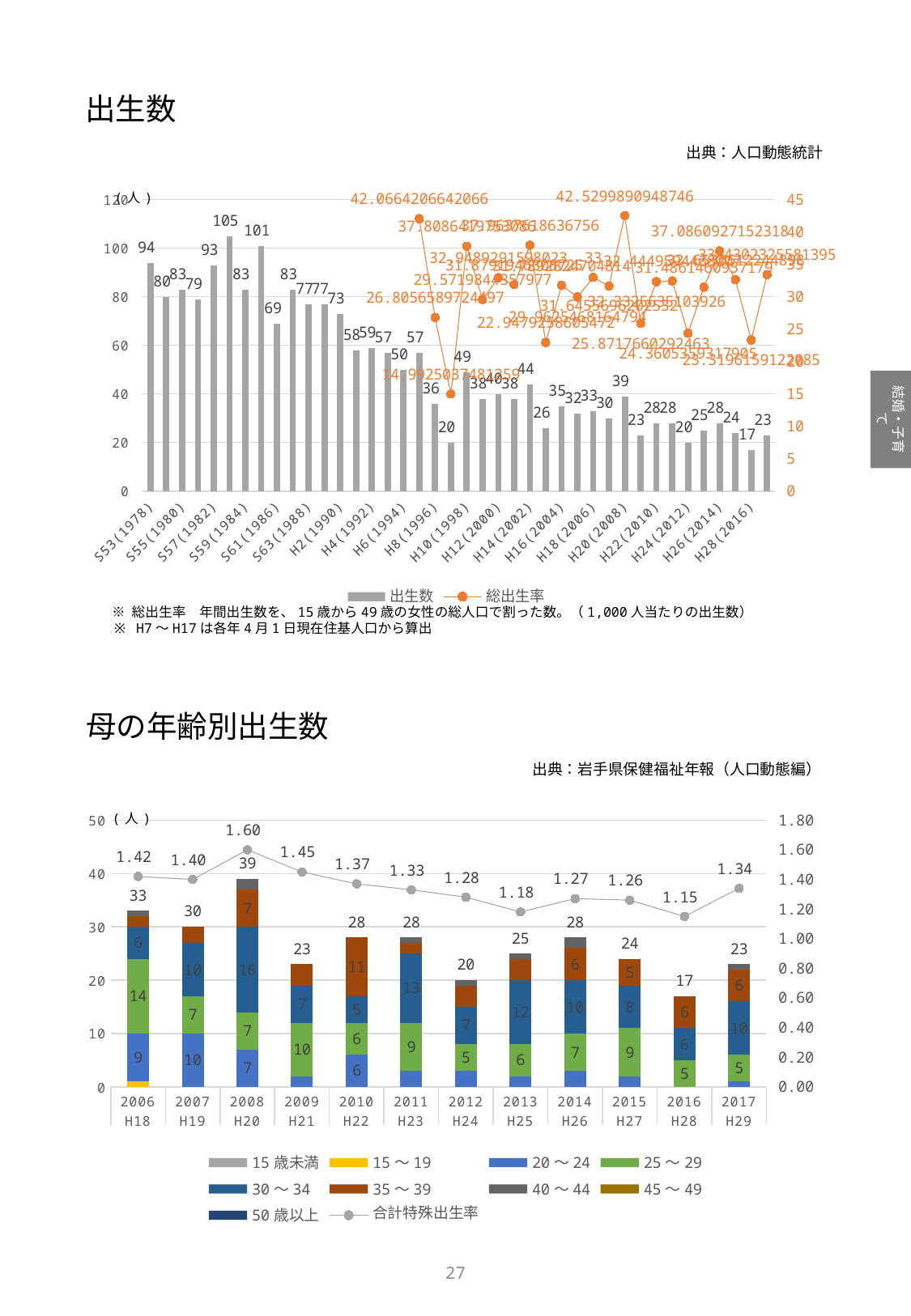

# 出生数
出典：人口動態統計

### Chart

| Category | 出生数 | 総出生率 |
|---|---|---|
| S53(1978) | 94.0 | None |
| S54(1979) | 80.0 | None |
| S55(1980) | 83.0 | None |
| S56(1981) | 79.0 | None |
| S57(1982) | 93.0 | None |
| S58(1983) | 105.0 | None |
| S59(1984) | 83.0 | None |
| S60(1985) | 101.0 | None |
| S61(1986) | 69.0 | None |
| S62(1987) | 83.0 | None |
| S63(1988) | 77.0 | None |
| H1(1989) | 77.0 | None |
| H2(1990) | 73.0 | None |
| H3(1991) | 58.0 | None |
| H4(1992) | 59.0 | None |
| H5(1993) | 57.0 | None |
| H6(1994) | 50.0 | None |
| H7(1995) | 57.0 | 42.06642066420664 |
| H8(1996) | 36.0 | 26.805658972449738 |
| H9(1997) | 20.0 | 14.992503748125937 |
| H10(1998) | 49.0 | 37.808641975308646 |
| H11(1999) | 38.0 | 29.571984435797663 |
| H12(2000) | 40.0 | 32.948929159802304 |
| H13(2001) | 38.0 | 31.879194630872487 |
| H14(2002) | 44.0 | 37.96376186367558 |
| H15(2003) | 26.0 | 22.947925860547222 |
| H16(2004) | 35.0 | 31.78928247048138 |
| H17(2005) | 32.0 | 29.9625468164794 |
| H18(2006) | 33.0 | 33.0 |
| H19(2007) | 30.0 | 31.645569620253166 |
| H20(2008) | 39.0 | 42.529989094874594 |
| H21(2009) | 23.0 | 25.871766029246345 |
| H22(2010) | 28.0 | 32.33256351039261 |
| H23(2011) | 28.0 | 32.44495944380069 |
| H24(2012) | 20.0 | 24.360535931790498 |
| H25(2013) | 25.0 | 31.486146095717885 |
| H26(2014) | 28.0 | 37.08609271523179 |
| H27(2015) | 24.0 | 32.6530612244898 |
| H28(2016) | 17.0 | 23.319615912208505 |
| H29(2017) | 23.0 | 33.43023255813953 |
結婚・子育て
※ 総出生率　年間出生数を、15歳から49歳の女性の総人口で割った数。（1,000人当たりの出生数）
※ H7～H17は各年4月1日現在住基人口から算出
母の年齢別出生数
出典：岩手県保健福祉年報（人口動態編）

### Chart

| Category | 15歳未満 | 15～19 | 20～24 | 25～29 | 30～34 | 35～39 | 40～44 | 45～49 | 50歳以上 | 不詳 | 総数 | 合計特殊出生率 |
|---|---|---|---|---|---|---|---|---|---|---|---|---|
| 2006 | 0.0 | 1.0 | 9.0 | 14.0 | 6.0 | 2.0 | 1.0 | 0.0 | 0.0 | 0.0 | 33.0 | 1.42 |
| 2007 | 0.0 | 0.0 | 10.0 | 7.0 | 10.0 | 3.0 | 0.0 | 0.0 | 0.0 | 0.0 | 30.0 | 1.4 |
| 2008 | 0.0 | 0.0 | 7.0 | 7.0 | 16.0 | 7.0 | 2.0 | 0.0 | 0.0 | 0.0 | 39.0 | 1.6 |
| 2009 | 0.0 | 0.0 | 2.0 | 10.0 | 7.0 | 4.0 | 0.0 | 0.0 | 0.0 | 0.0 | 23.0 | 1.45 |
| 2010 | 0.0 | 0.0 | 6.0 | 6.0 | 5.0 | 11.0 | 0.0 | 0.0 | 0.0 | 0.0 | 28.0 | 1.37 |
| 2011 | 0.0 | 0.0 | 3.0 | 9.0 | 13.0 | 2.0 | 1.0 | 0.0 | 0.0 | 0.0 | 28.0 | 1.33 |
| 2012 | 0.0 | 0.0 | 3.0 | 5.0 | 7.0 | 4.0 | 1.0 | 0.0 | 0.0 | 0.0 | 20.0 | 1.28 |
| 2013 | 0.0 | 0.0 | 2.0 | 6.0 | 12.0 | 4.0 | 1.0 | 0.0 | 0.0 | 0.0 | 25.0 | 1.18 |
| 2014 | 0.0 | 0.0 | 3.0 | 7.0 | 10.0 | 6.0 | 2.0 | 0.0 | 0.0 | 0.0 | 28.0 | 1.27 |
| 2015 | 0.0 | 0.0 | 2.0 | 9.0 | 8.0 | 5.0 | 0.0 | 0.0 | 0.0 | 0.0 | 24.0 | 1.26 |
| 2016 | 0.0 | 0.0 | 0.0 | 5.0 | 6.0 | 6.0 | 0.0 | 0.0 | 0.0 | 0.0 | 17.0 | 1.15 |
| 2017 | 0.0 | 0.0 | 1.0 | 5.0 | 10.0 | 6.0 | 1.0 | 0.0 | 0.0 | 0.0 | 23.0 | 1.34 |
27